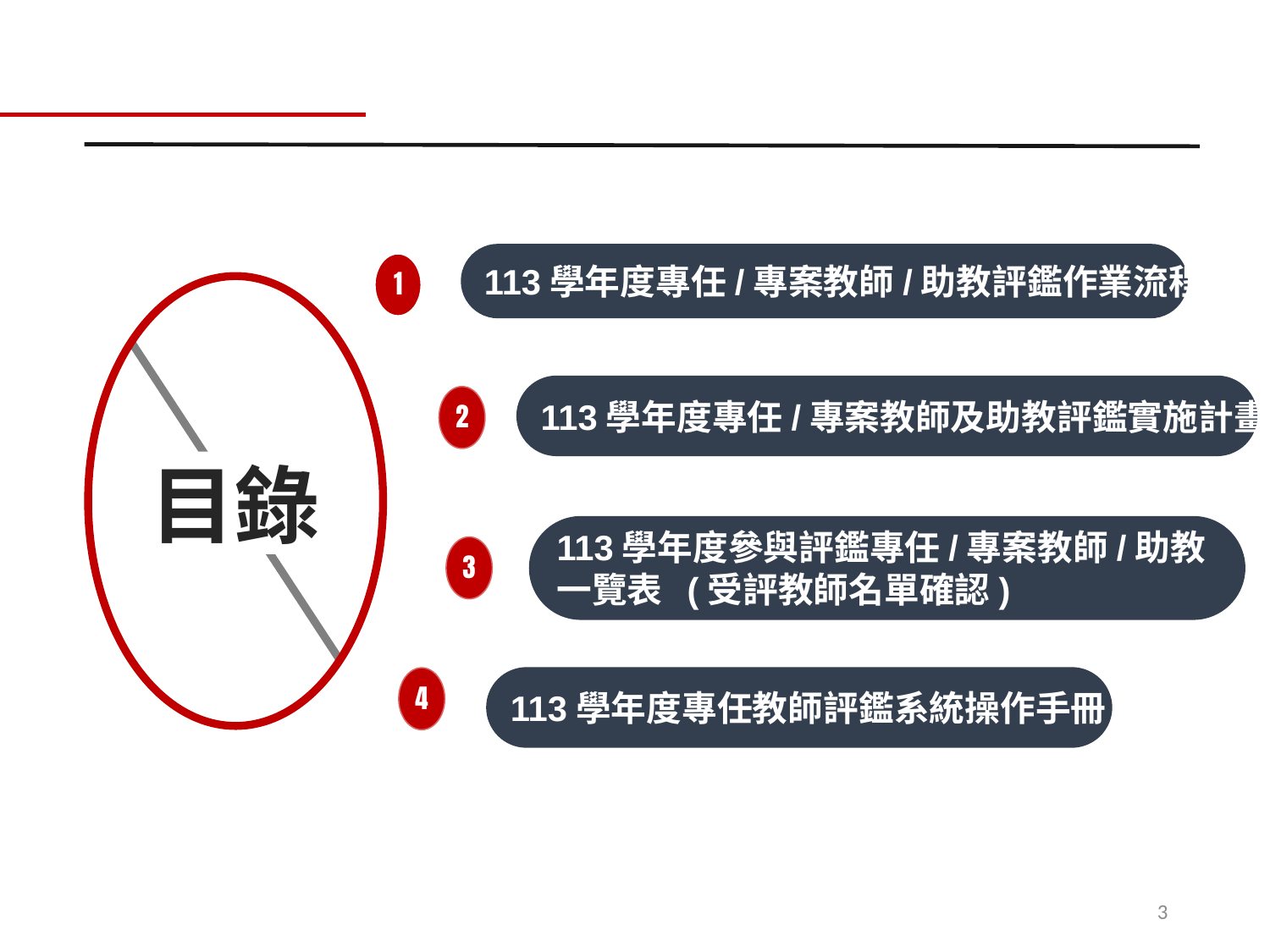

113學年度專任/專案教師/助教評鑑作業流程
1

113學年度專任/專案教師及助教評鑑實施計畫
2
目錄
113學年度參與評鑑專任/專案教師/助教
一覽表  (受評教師名單確認)
3
4
113學年度專任教師評鑑系統操作手冊
3